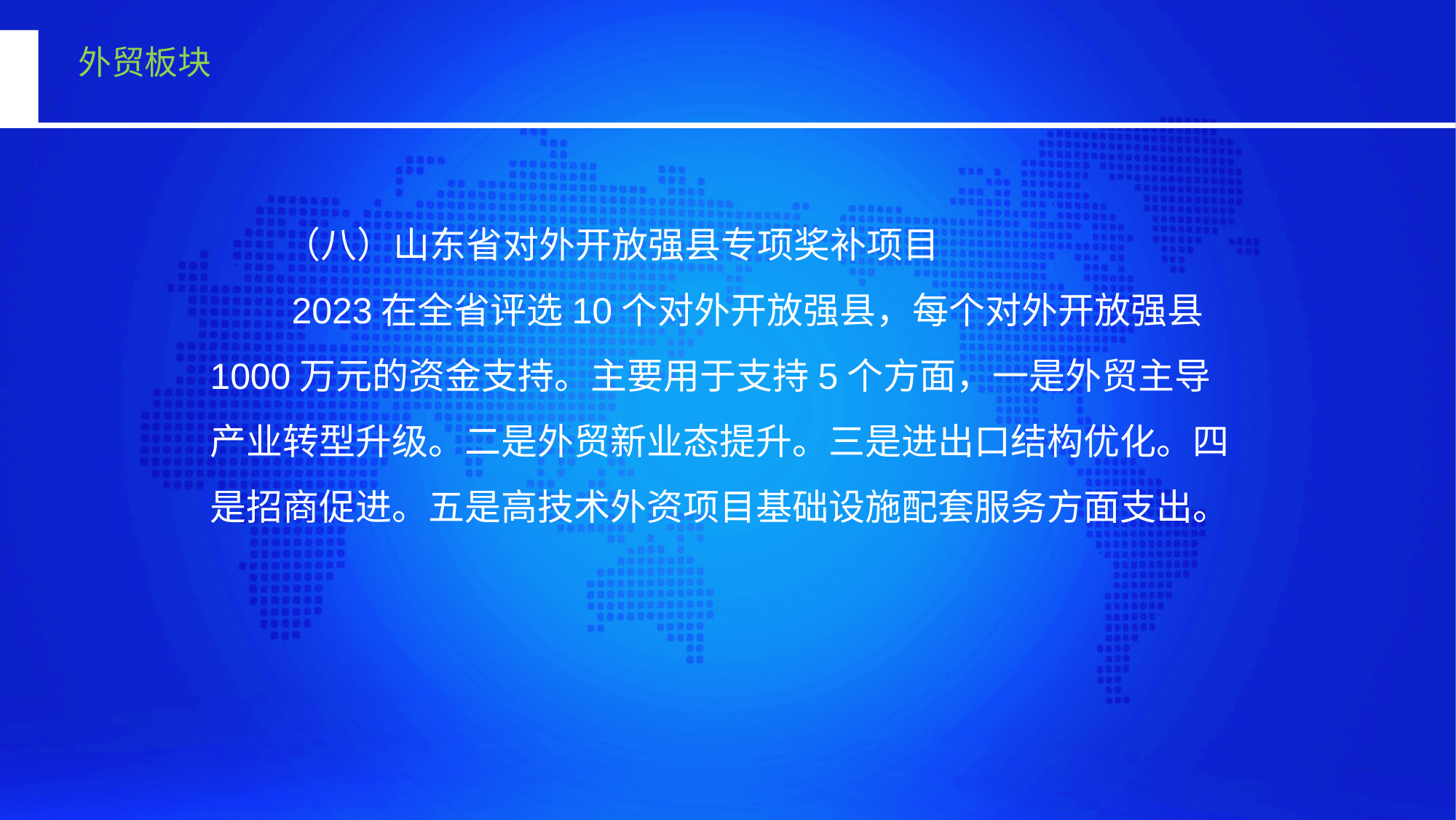

外贸板块

        （八）山东省对外开放强县专项奖补项目
        2023在全省评选10个对外开放强县，每个对外开放强县1000万元的资金支持。主要用于支持5个方面，一是外贸主导产业转型升级。二是外贸新业态提升。三是进出口结构优化。四是招商促进。五是高技术外资项目基础设施配套服务方面支出。